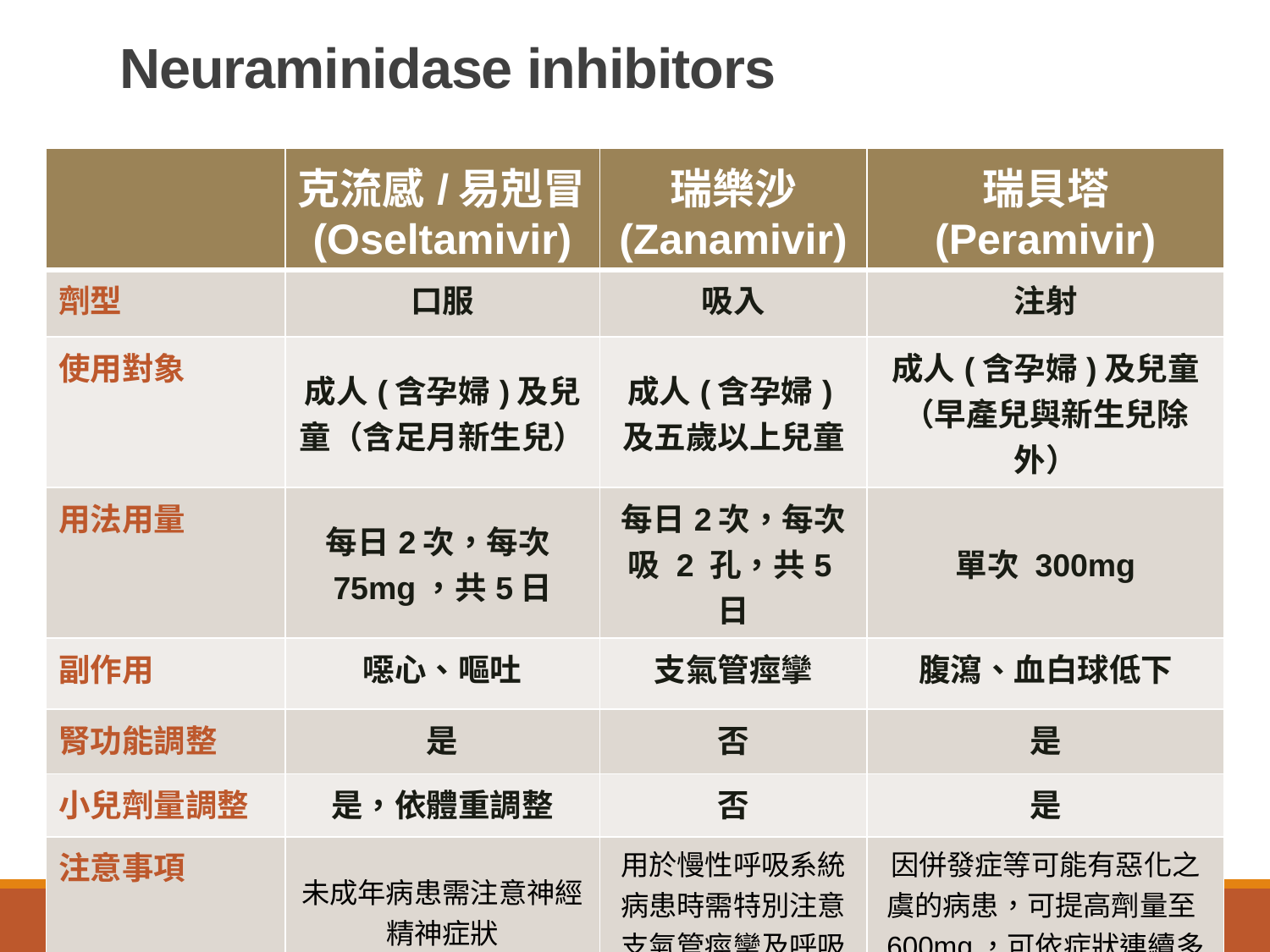

# Neuraminidase inhibitors
|  | 克流感/易剋冒(Oseltamivir) | 瑞樂沙 (Zanamivir) | 瑞貝塔 (Peramivir) |
| --- | --- | --- | --- |
| 劑型 | 口服 | 吸入 | 注射 |
| 使用對象 | 成人(含孕婦)及兒童（含足月新生兒） | 成人(含孕婦)及五歲以上兒童 | 成人(含孕婦)及兒童（早產兒與新生兒除外） |
| 用法用量 | 每日2次，每次75mg，共5日 | 每日2次，每次吸 2 孔，共5日 | 單次 300mg |
| 副作用 | 噁心、嘔吐 | 支氣管痙攣 | 腹瀉、血白球低下 |
| 腎功能調整 | 是 | 否 | 是 |
| 小兒劑量調整 | 是，依體重調整 | 否 | 是 |
| 注意事項 | 未成年病患需注意神經精神症狀 | 用於慢性呼吸系統病患時需特別注意支氣管痙攣及呼吸困難等症狀 | 因併發症等可能有惡化之虞的病患，可提高劑量至600mg，可依症狀連續多日反覆投與 |